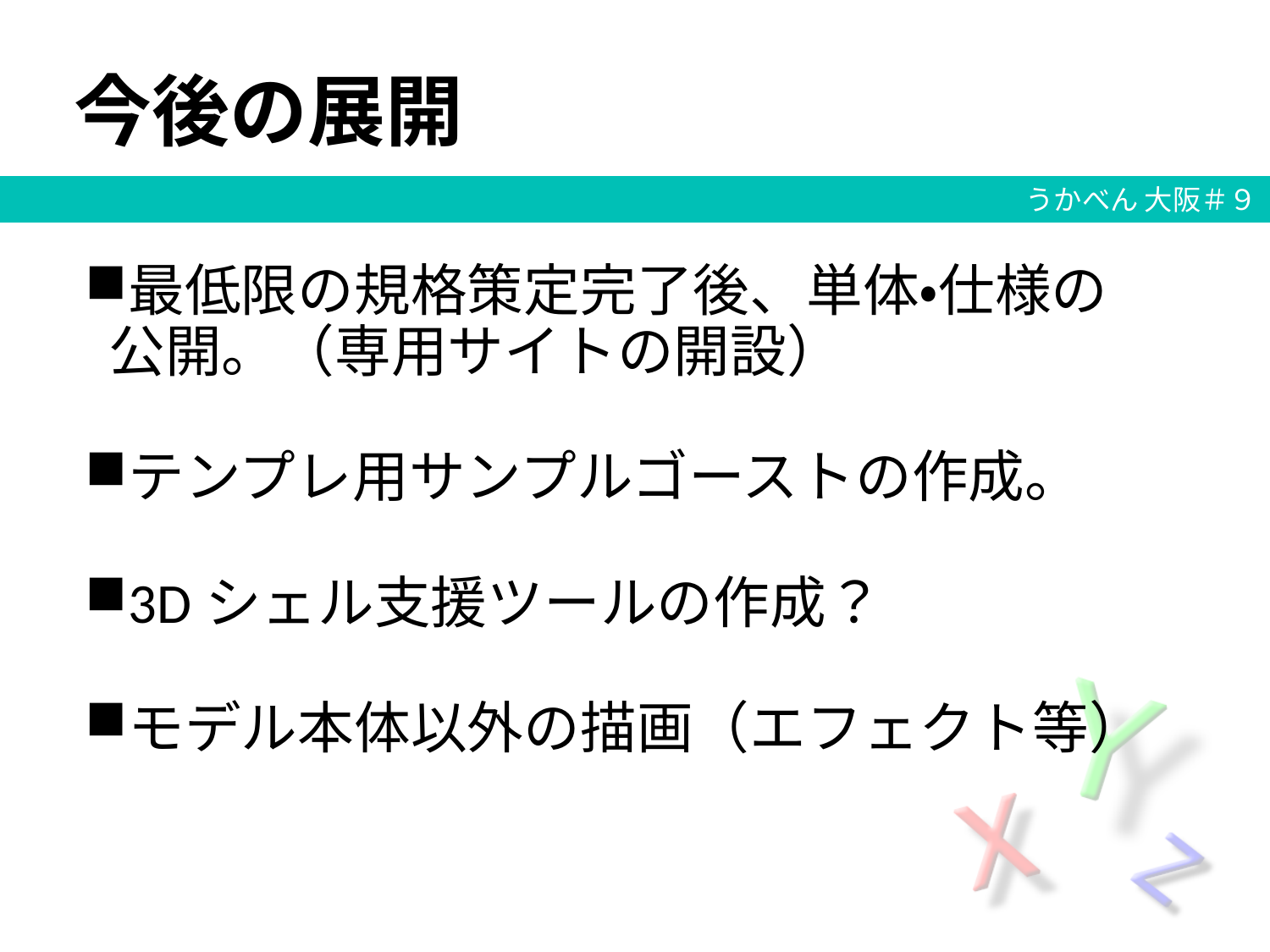

# 今後の展開
最低限の規格策定完了後、単体・仕様の公開。（専用サイトの開設）

テンプレ用サンプルゴーストの作成。

3Dシェル支援ツールの作成？

モデル本体以外の描画（エフェクト等）